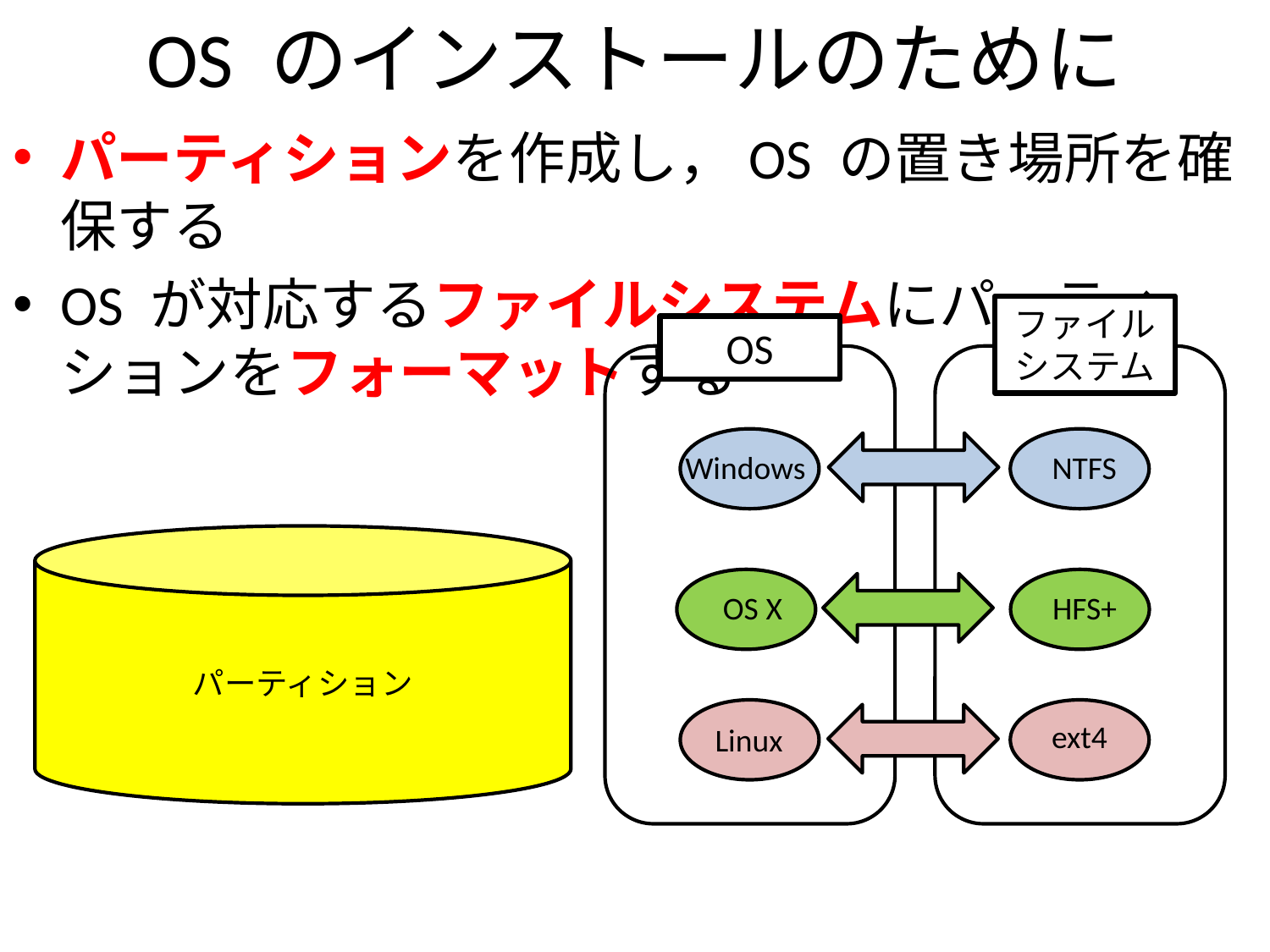

# OS のインストールのために
パーティションを作成し，OS の置き場所を確保する
OS が対応するファイルシステムにパーティションをフォーマットする
ファイル
システム
OS

Windows

NTFS

パーティション

OS X

HFS+

Linux

ext4